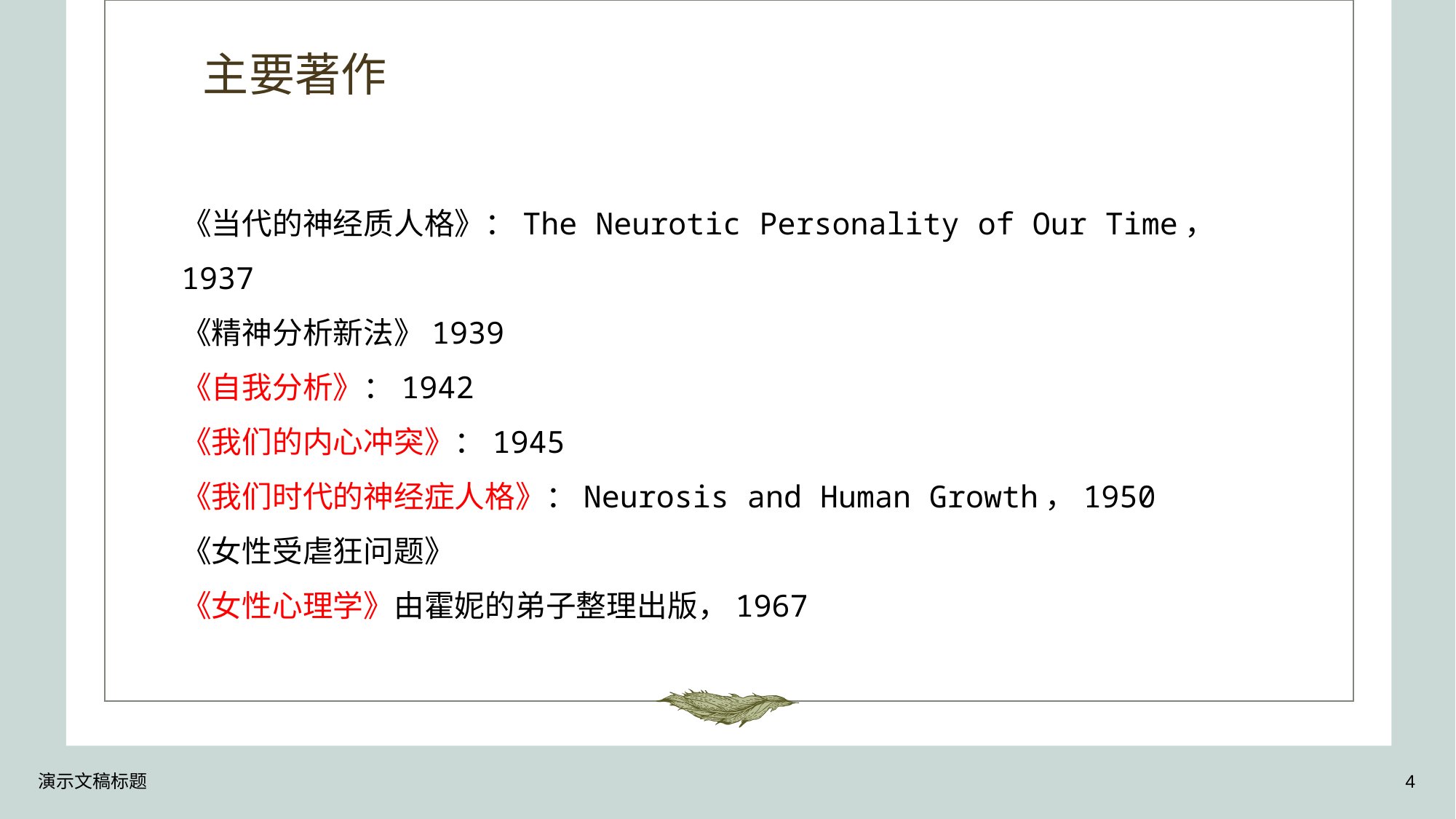

# 主要著作
《当代的神经质人格》：The Neurotic Personality of Our Time，1937
《精神分析新法》1939
《自我分析》：1942
《我们的内心冲突》：1945
《我们时代的神经症人格》：Neurosis and Human Growth，1950
《女性受虐狂问题》
《女性心理学》由霍妮的弟子整理出版，1967

演示文稿标题
4